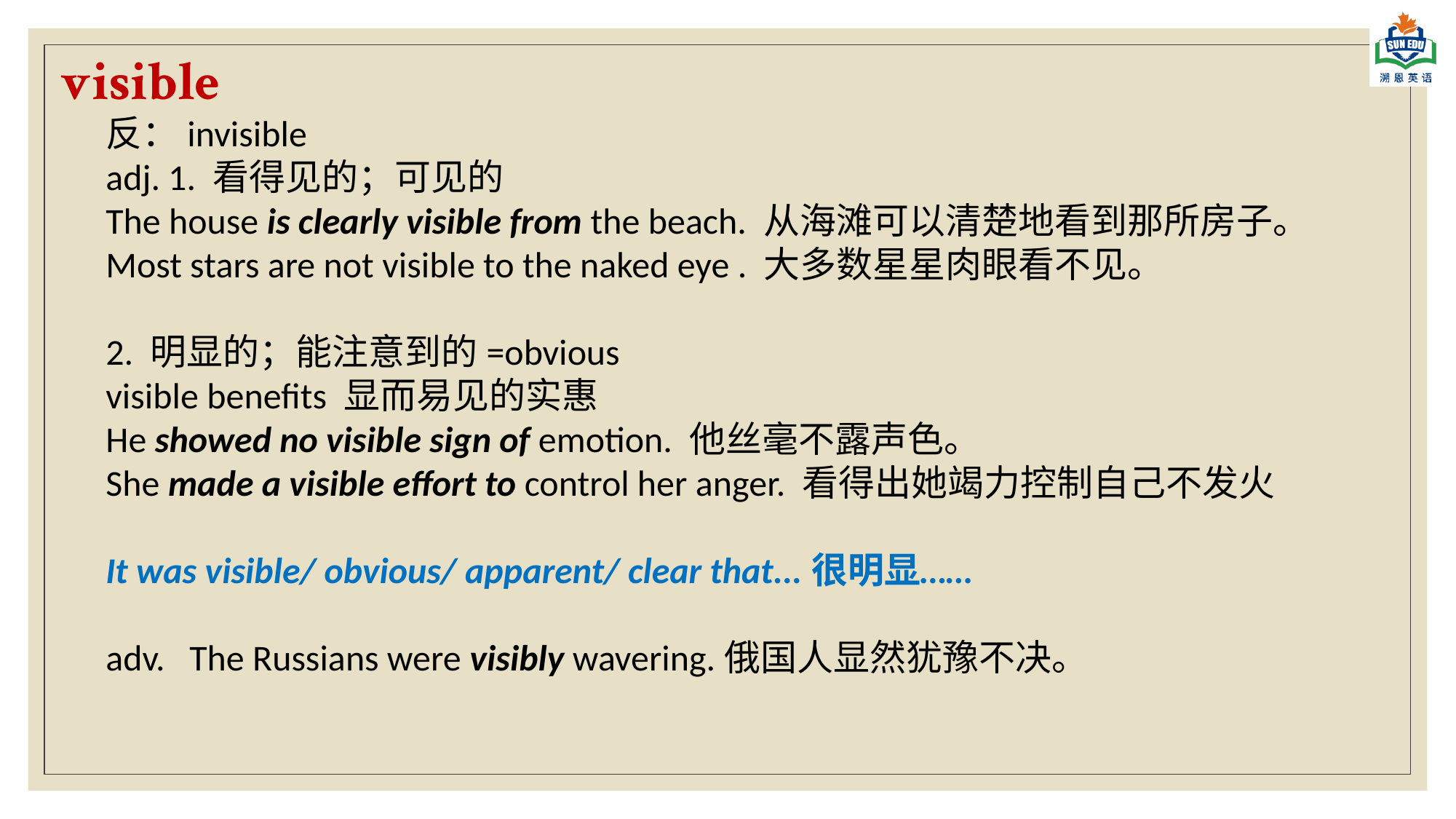

visible
反：invisible
adj. 1. 看得见的；可见的
The house is clearly visible from the beach. 从海滩可以清楚地看到那所房子。
Most stars are not visible to the naked eye . 大多数星星肉眼看不见。

2. 明显的；能注意到的=obvious
visible benefits 显而易见的实惠
He showed no visible sign of emotion. 他丝毫不露声色。
She made a visible effort to control her anger. 看得出她竭力控制自己不发火

It was visible/ obvious/ apparent/ clear that...很明显……

adv.   The Russians were visibly wavering.俄国人显然犹豫不决。